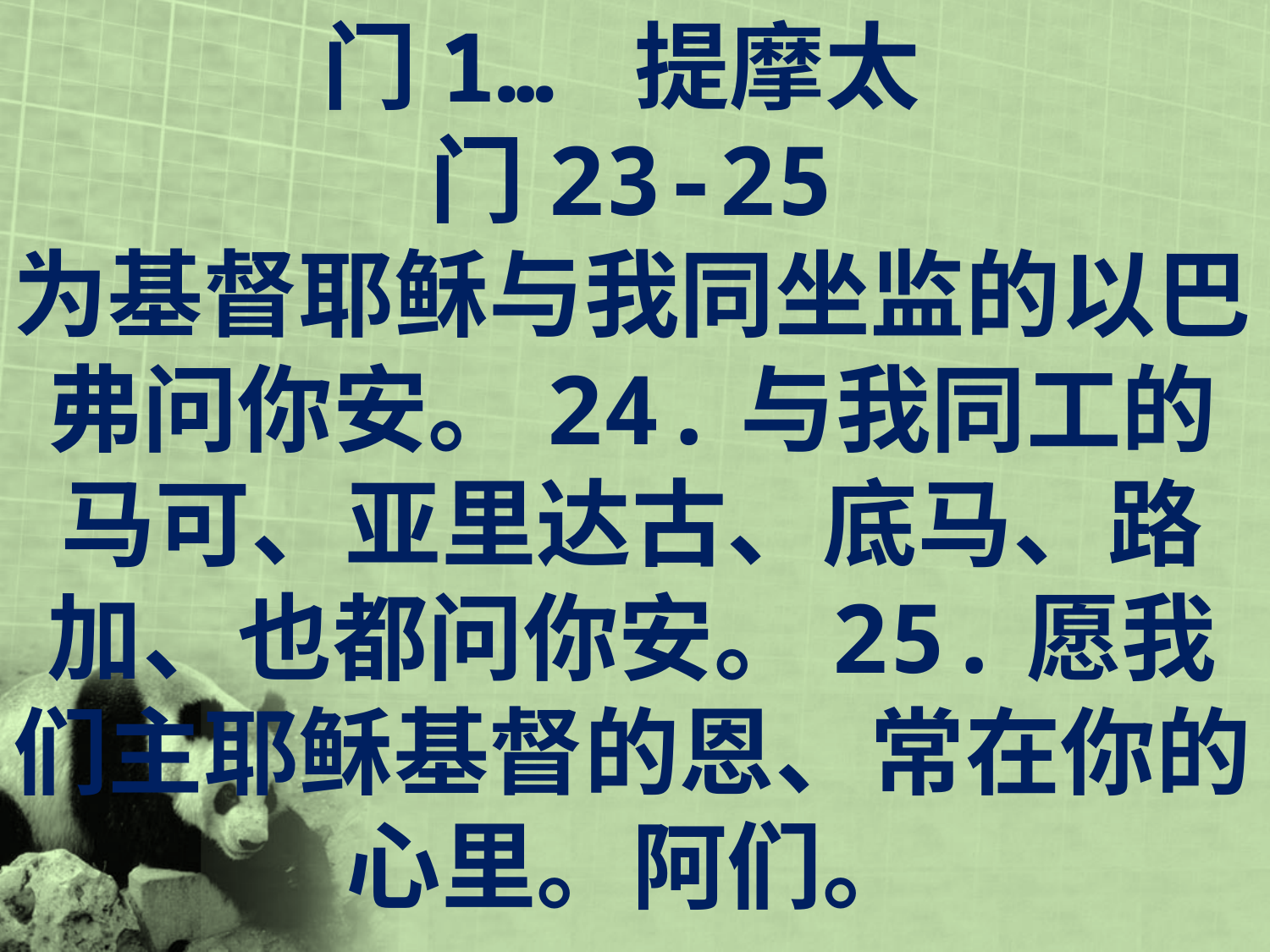

门1… 提摩太
门23-25
为基督耶稣与我同坐监的以巴弗问你安。24.与我同工的马可、亚里达古、底马、路加、也都问你安。25.愿我们主耶稣基督的恩、常在你的心里。阿们。